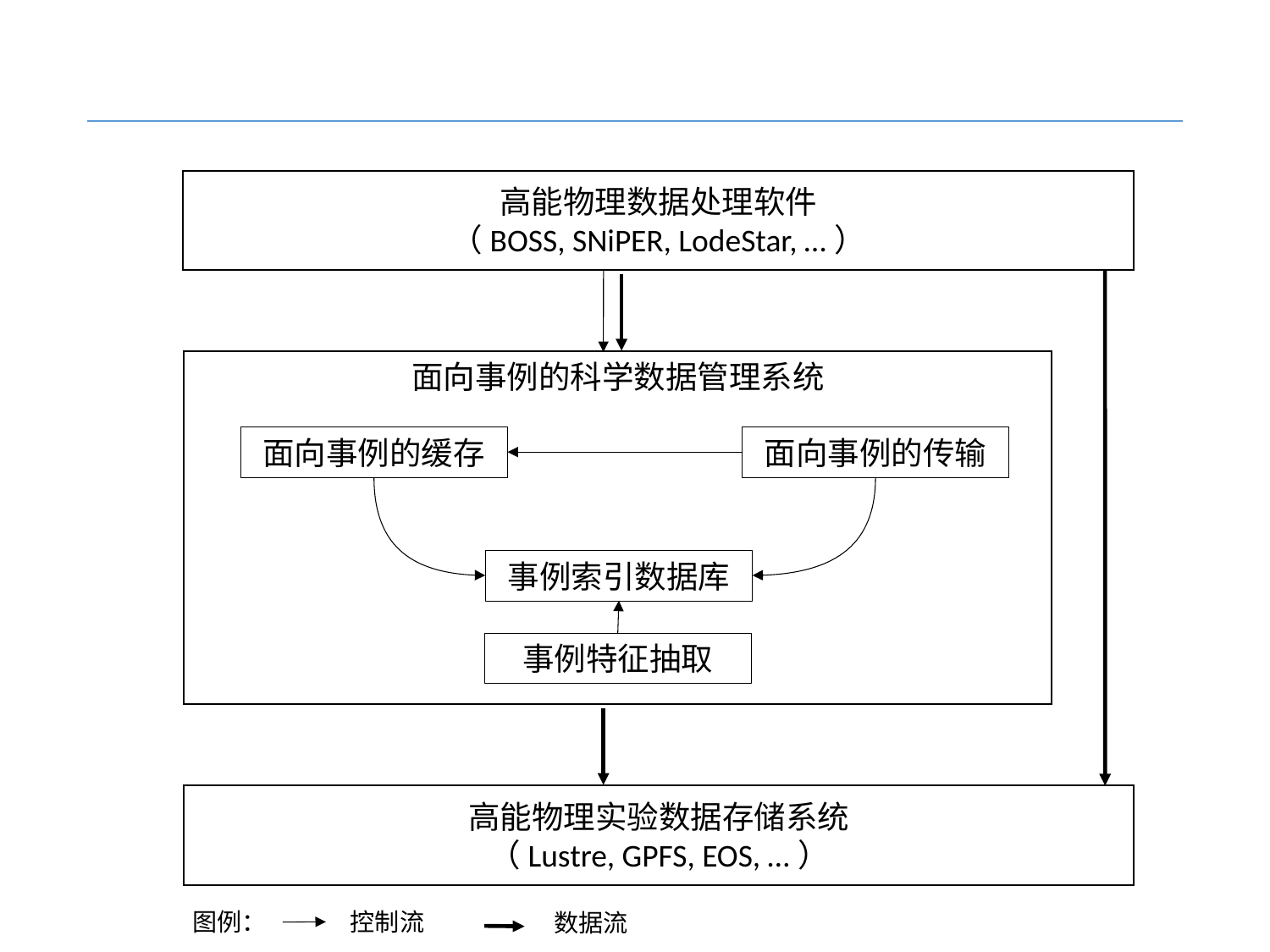

高能物理数据处理软件
（BOSS, SNiPER, LodeStar, …）
面向事例的科学数据管理系统
面向事例的传输
面向事例的缓存
事例索引数据库
事例特征抽取
高能物理实验数据存储系统
（Lustre, GPFS, EOS, …）
图例：
控制流
数据流